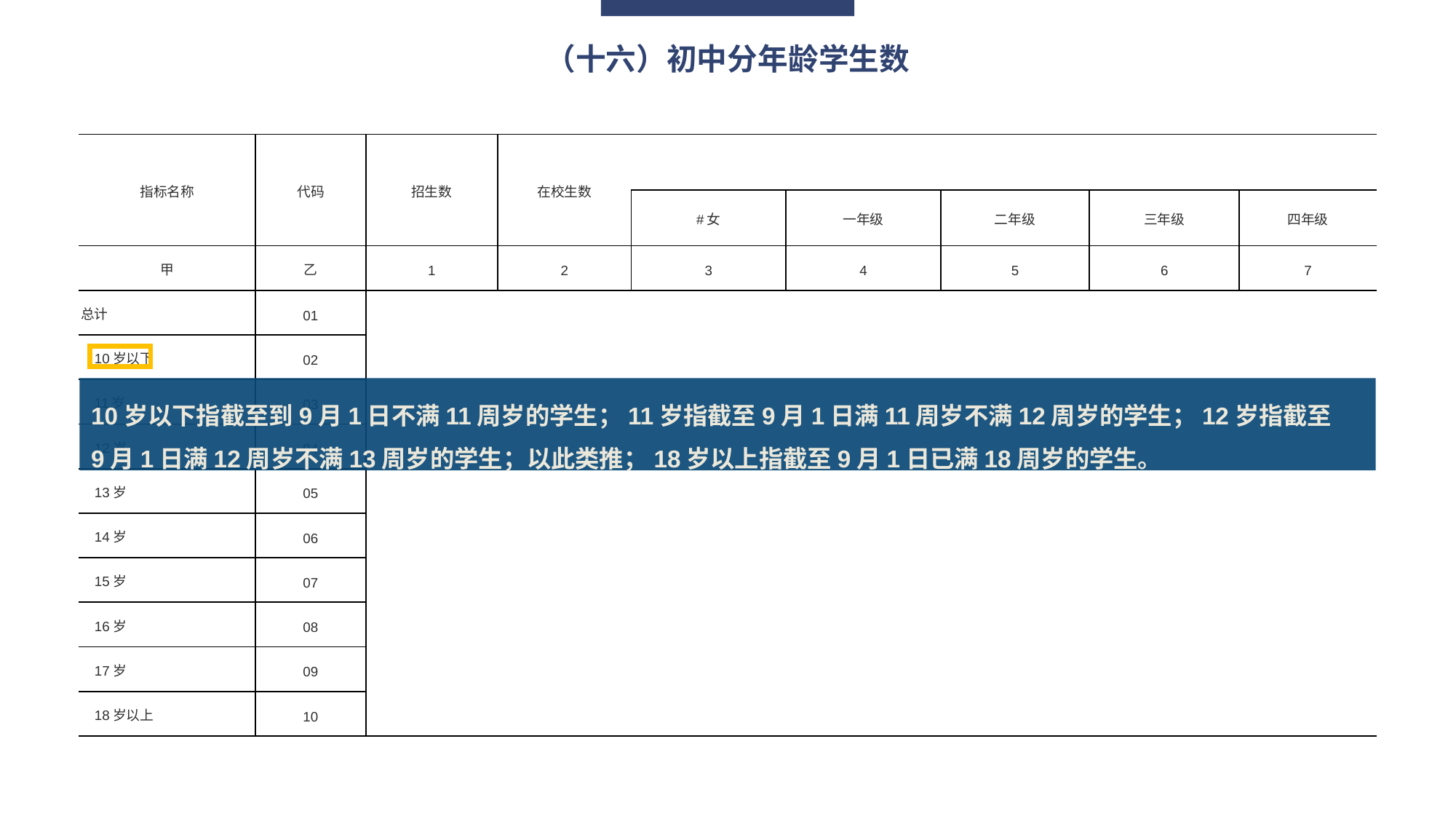

（十六）初中分年龄学生数
| 指标名称 | 代码 | 招生数 | 在校生数 |  |  |  |  |  |
| --- | --- | --- | --- | --- | --- | --- | --- | --- |
|  |  |  |  | #女 | 一年级 | 二年级 | 三年级 | 四年级 |
| 甲 | 乙 | 1 | 2 | 3 | 4 | 5 | 6 | 7 |
| 总计 | 01 |  |  |  |  |  |  |  |
| 10岁以下 | 02 |  |  |  |  |  |  |  |
| 11岁 | 03 |  |  |  |  |  |  |  |
| 12岁 | 04 |  |  |  |  |  |  |  |
| 13岁 | 05 |  |  |  |  |  |  |  |
| 14岁 | 06 |  |  |  |  |  |  |  |
| 15岁 | 07 |  |  |  |  |  |  |  |
| 16岁 | 08 |  |  |  |  |  |  |  |
| 17岁 | 09 |  |  |  |  |  |  |  |
| 18岁以上 | 10 |  |  |  |  |  |  |  |

10岁以下指截至到9月1日不满11周岁的学生；11岁指截至9月1日满11周岁不满12周岁的学生；12岁指截至9月1日满12周岁不满13周岁的学生；以此类推；18岁以上指截至9月1日已满18周岁的学生。